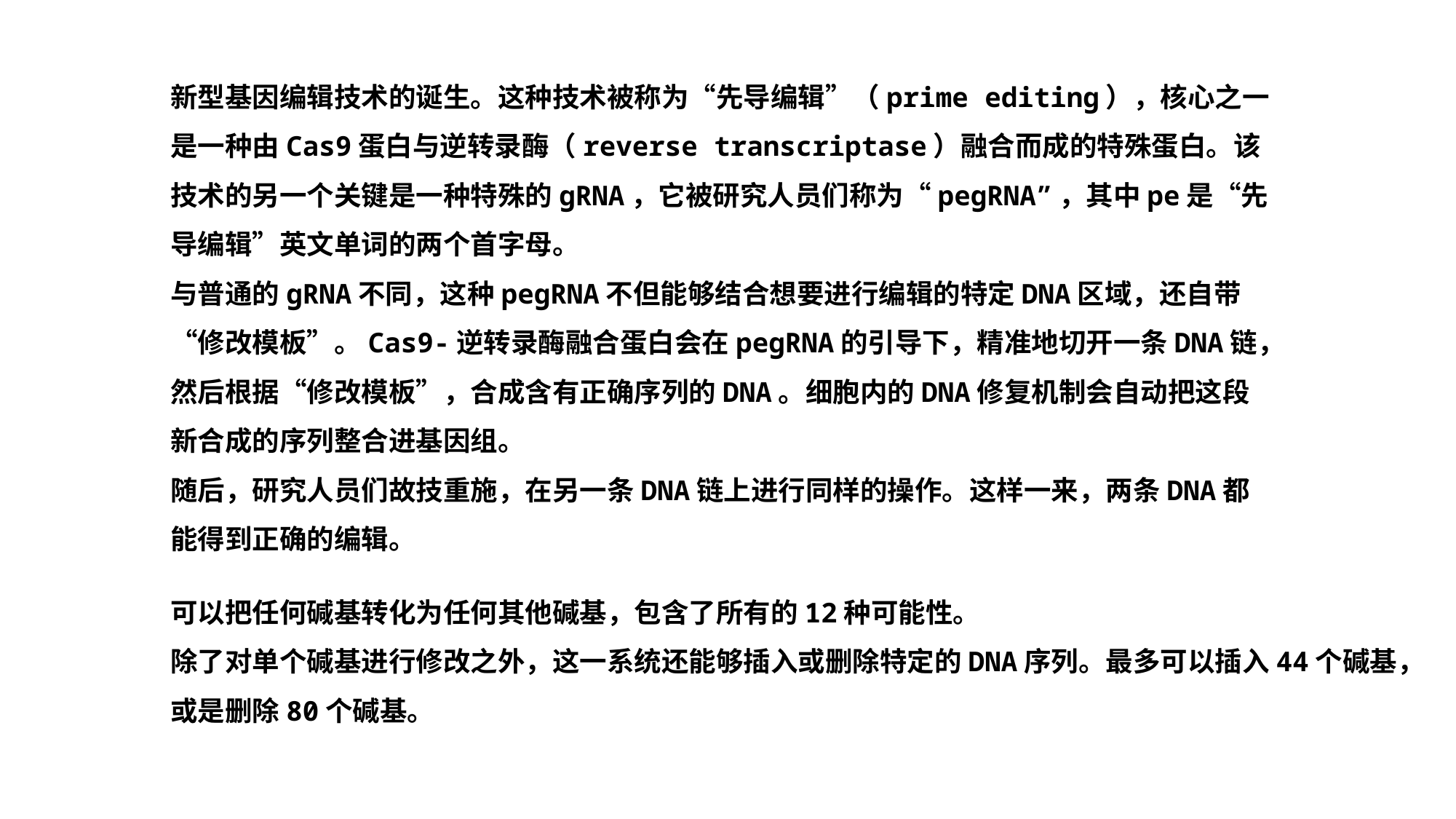

新型基因编辑技术的诞生。这种技术被称为“先导编辑”（prime editing），核心之一是一种由Cas9蛋白与逆转录酶（reverse transcriptase）融合而成的特殊蛋白。该技术的另一个关键是一种特殊的gRNA，它被研究人员们称为“pegRNA”，其中pe是“先导编辑”英文单词的两个首字母。
与普通的gRNA不同，这种pegRNA不但能够结合想要进行编辑的特定DNA区域，还自带“修改模板”。Cas9-逆转录酶融合蛋白会在pegRNA的引导下，精准地切开一条DNA链，然后根据“修改模板”，合成含有正确序列的DNA。细胞内的DNA修复机制会自动把这段新合成的序列整合进基因组。
随后，研究人员们故技重施，在另一条DNA链上进行同样的操作。这样一来，两条DNA都能得到正确的编辑。
可以把任何碱基转化为任何其他碱基，包含了所有的12种可能性。
除了对单个碱基进行修改之外，这一系统还能够插入或删除特定的DNA序列。最多可以插入44个碱基，或是删除80个碱基。